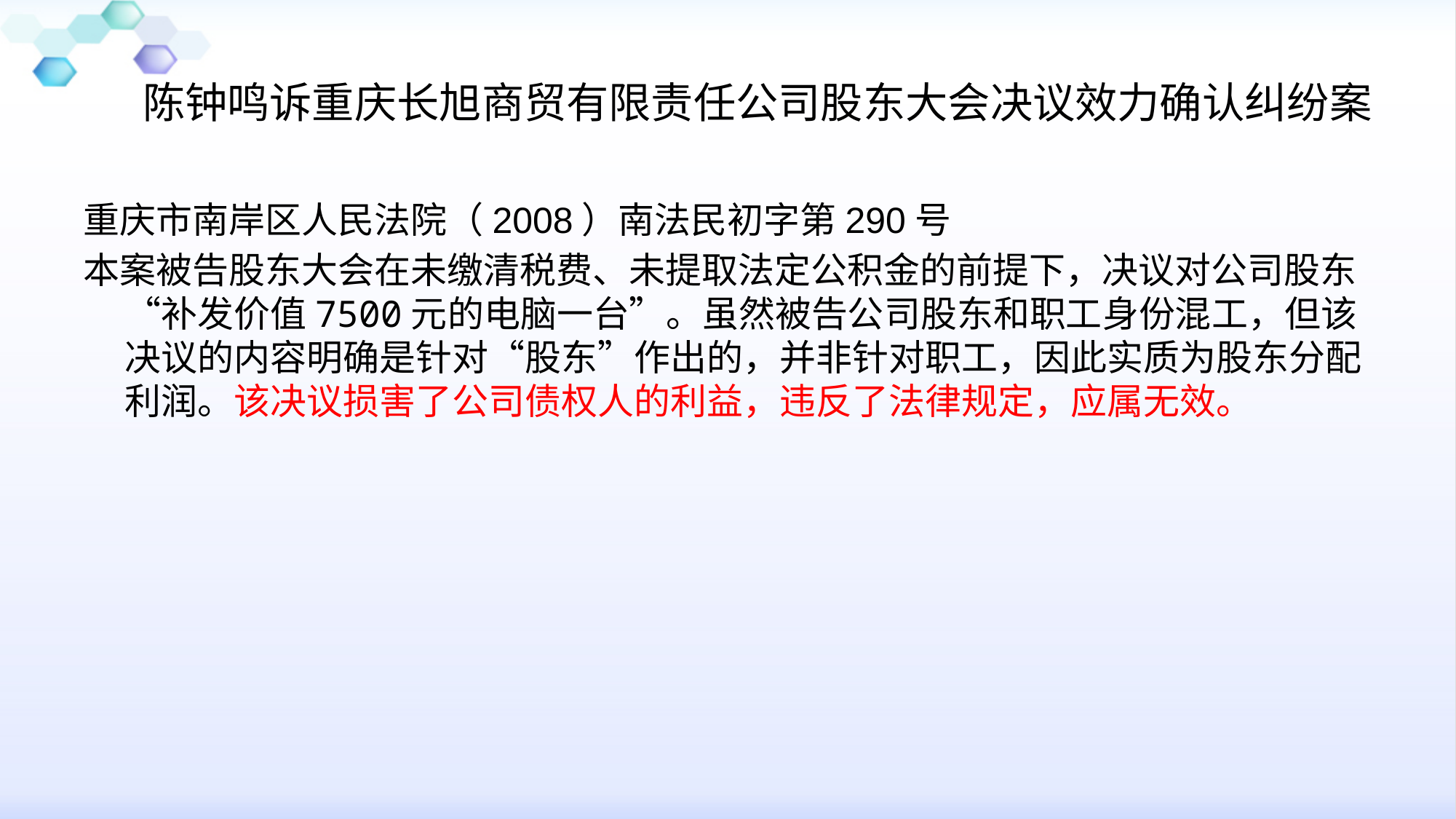

# 陈钟鸣诉重庆长旭商贸有限责任公司股东大会决议效力确认纠纷案
重庆市南岸区人民法院（2008）南法民初字第290号
本案被告股东大会在未缴清税费、未提取法定公积金的前提下，决议对公司股东“补发价值7500元的电脑一台”。虽然被告公司股东和职工身份混工，但该决议的内容明确是针对“股东”作出的，并非针对职工，因此实质为股东分配利润。该决议损害了公司债权人的利益，违反了法律规定，应属无效。